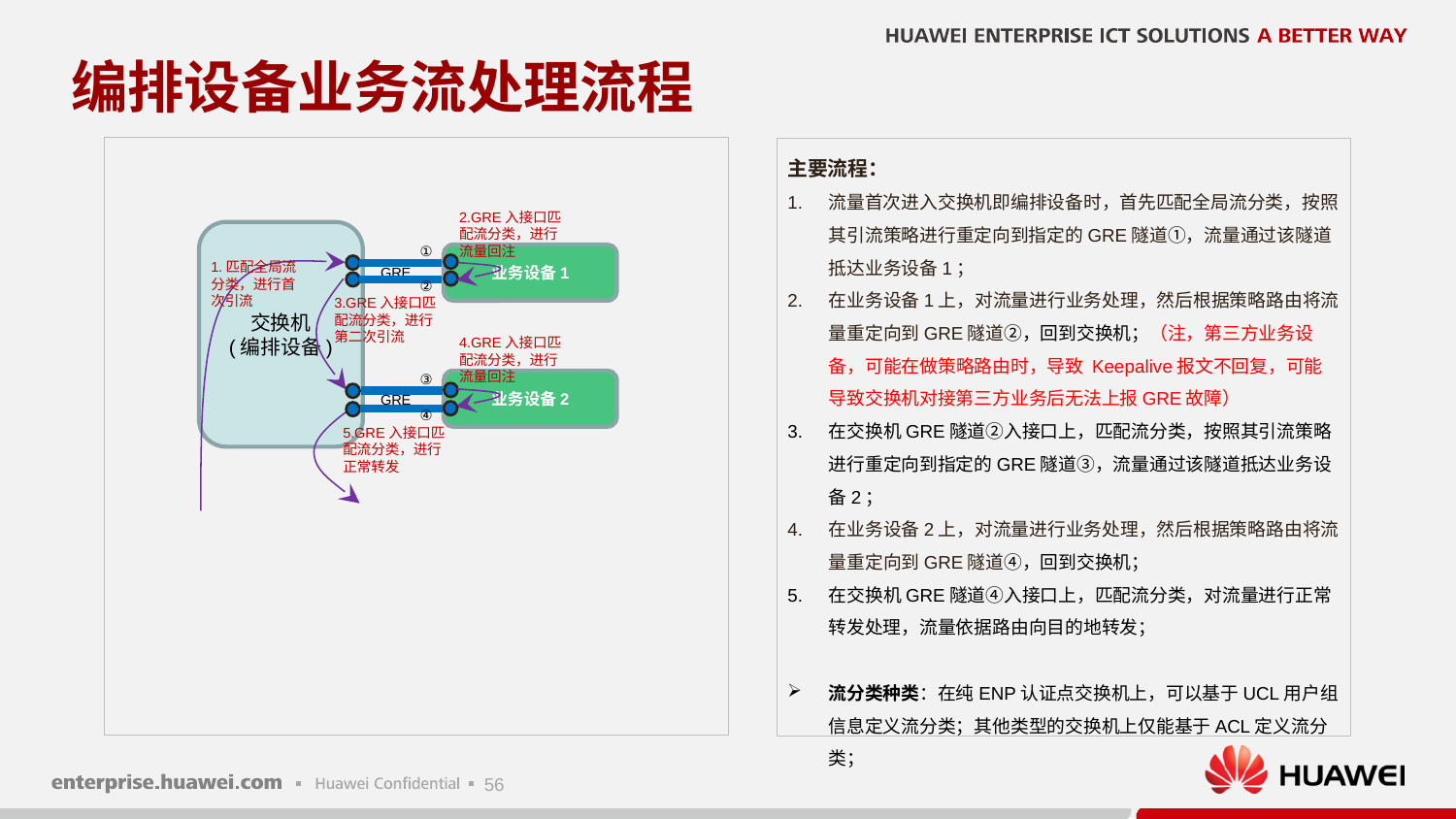

# 编排设备业务流处理流程

主要流程：
流量首次进入交换机即编排设备时，首先匹配全局流分类，按照其引流策略进行重定向到指定的GRE隧道①，流量通过该隧道抵达业务设备1；
在业务设备1上，对流量进行业务处理，然后根据策略路由将流量重定向到GRE隧道②，回到交换机；（注，第三方业务设备，可能在做策略路由时，导致 Keepalive报文不回复，可能导致交换机对接第三方业务后无法上报GRE故障）
在交换机GRE隧道②入接口上，匹配流分类，按照其引流策略进行重定向到指定的GRE隧道③，流量通过该隧道抵达业务设备2；
在业务设备2上，对流量进行业务处理，然后根据策略路由将流量重定向到GRE隧道④，回到交换机；
在交换机GRE隧道④入接口上，匹配流分类，对流量进行正常转发处理，流量依据路由向目的地转发；

流分类种类：在纯ENP认证点交换机上，可以基于UCL用户组信息定义流分类；其他类型的交换机上仅能基于ACL定义流分类；

2.GRE入接口匹配流分类，进行流量回注
交换机
(编排设备)
①
业务设备1
1.匹配全局流分类，进行首次引流

GRE

②

3.GRE入接口匹配流分类，进行第二次引流
4.GRE入接口匹配流分类，进行流量回注
③
业务设备2

GRE

④

5.GRE入接口匹配流分类，进行正常转发